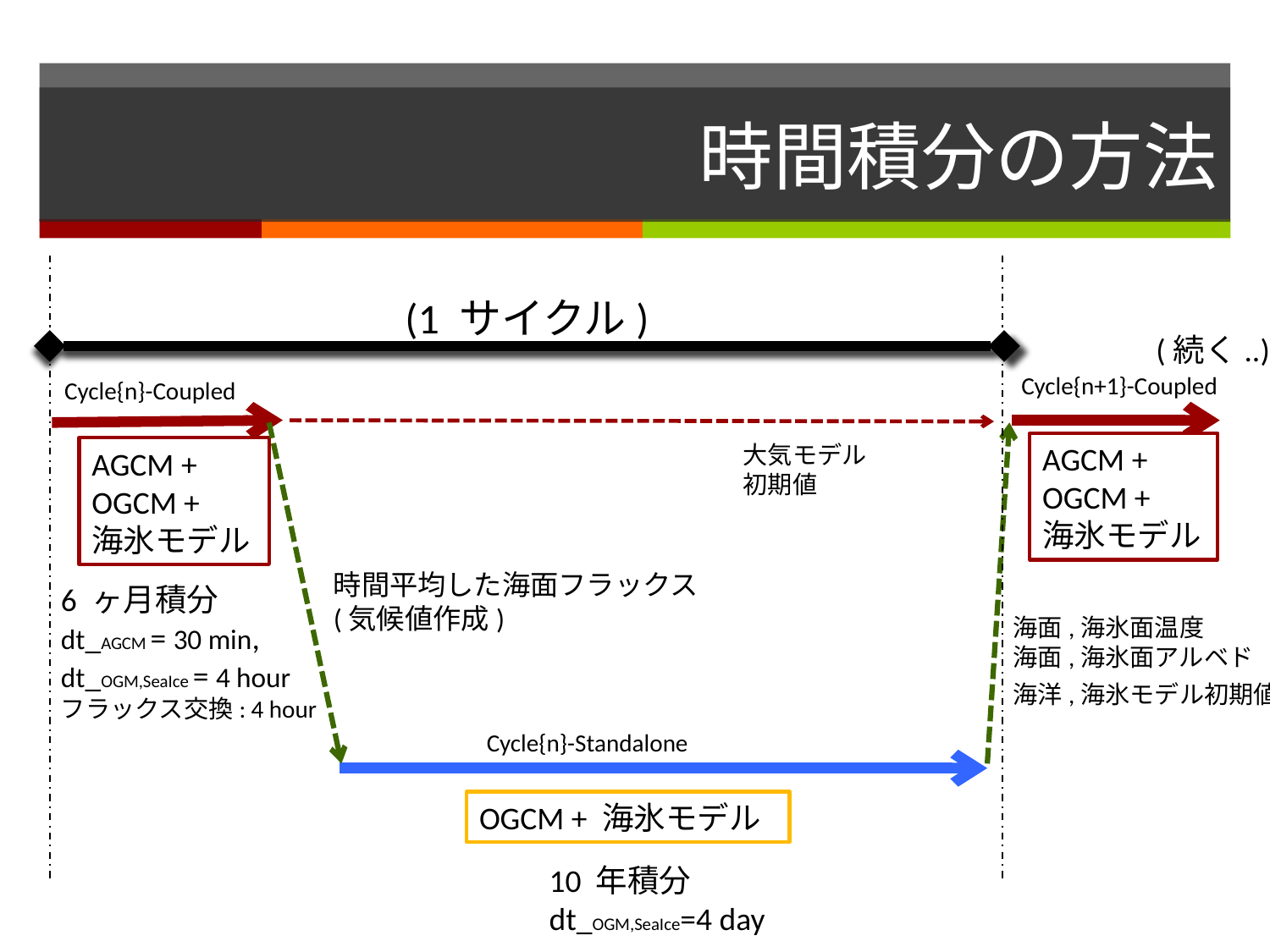

# 時間積分の方法
(1 サイクル)

(続く..)
Cycle{n+1}-Coupled
Cycle{n}-Coupled
大気モデル
初期値
AGCM +
OGCM +
海氷モデル
AGCM +
OGCM +
海氷モデル
時間平均した海面フラックス
(気候値作成)
6 ヶ月積分
dt_AGCM = 30 min,
dt_OGM,SeaIce = 4 hour
フラックス交換: 4 hour
海面,海氷面温度
海面,海氷面アルベド
海洋,海氷モデル初期値

Cycle{n}-Standalone
OGCM + 海氷モデル
10 年積分
dt_OGM,SeaIce=4 day